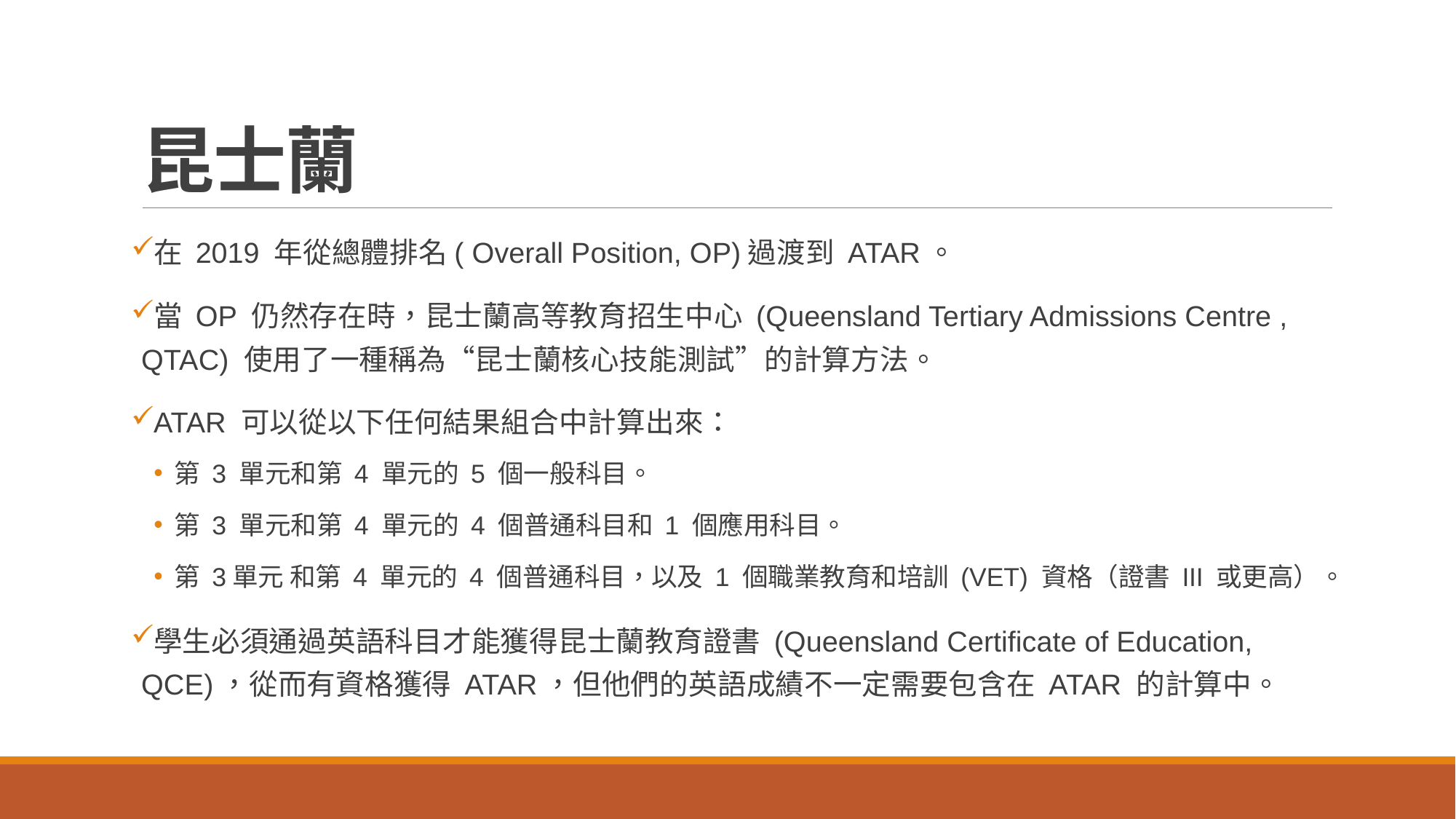

# 昆士蘭
在 2019 年從總體排名( Overall Position, OP)過渡到 ATAR。
當 OP 仍然存在時，昆士蘭高等教育招生中心 (Queensland Tertiary Admissions Centre , QTAC) 使用了一種稱為“昆士蘭核心技能測試”的計算方法。
ATAR 可以從以下任何結果組合中計算出來：
第 3 單元和第 4 單元的 5 個一般科目。
第 3 單元和第 4 單元的 4 個普通科目和 1 個應用科目。
第 3單元 和第 4 單元的 4 個普通科目，以及 1 個職業教育和培訓 (VET) 資格（證書 III 或更高）。
學生必須通過英語科目才能獲得昆士蘭教育證書 (Queensland Certificate of Education, QCE)，從而有資格獲得 ATAR，但他們的英語成績不一定需要包含在 ATAR 的計算中。